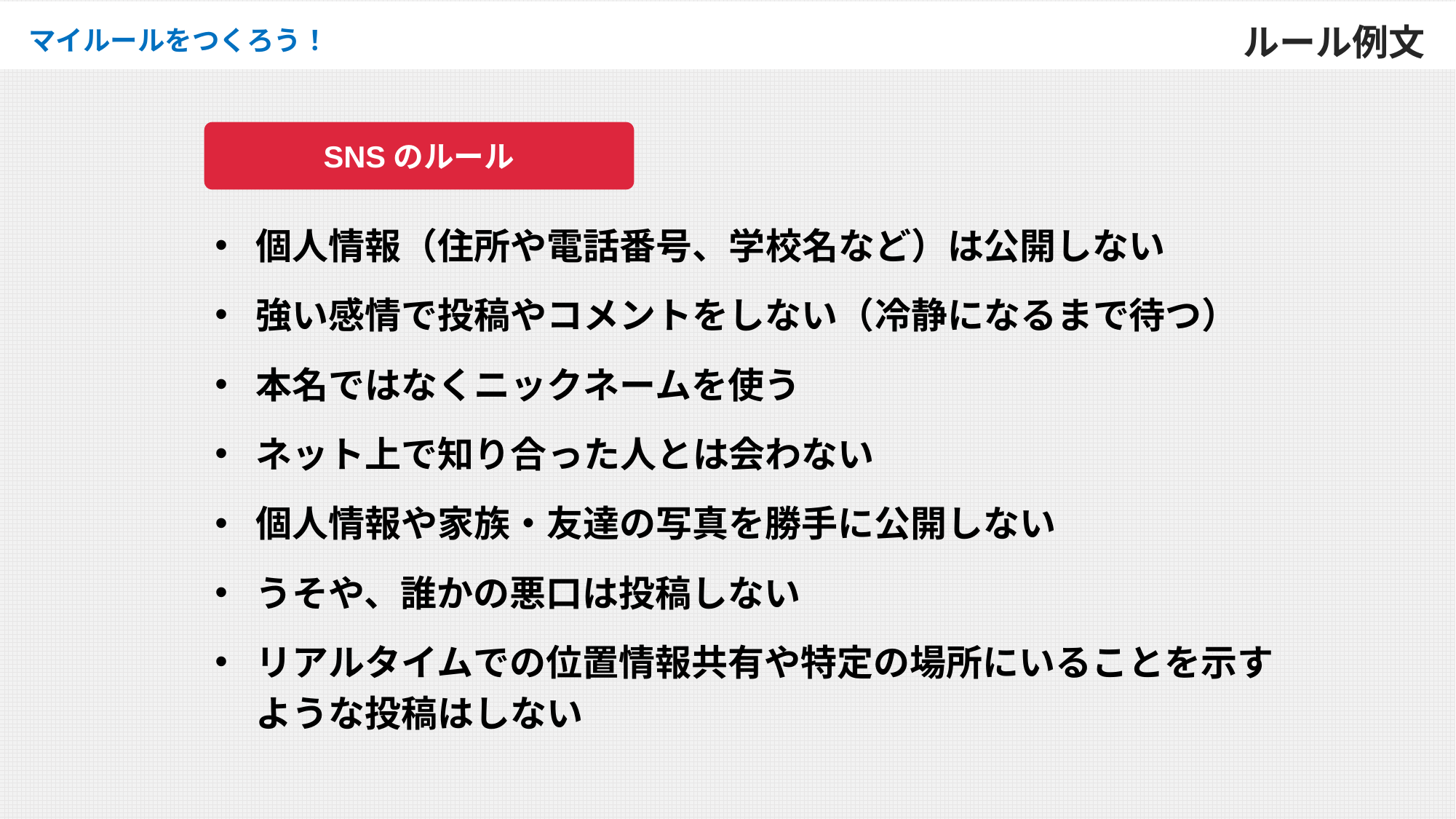

ルール例文
マイルールをつくろう！
SNSのルール
個人情報（住所や電話番号、学校名など）は公開しない
強い感情で投稿やコメントをしない（冷静になるまで待つ）
本名ではなくニックネームを使う
ネット上で知り合った人とは会わない
個人情報や家族・友達の写真を勝手に公開しない
うそや、誰かの悪口は投稿しない
リアルタイムでの位置情報共有や特定の場所にいることを示すような投稿はしない